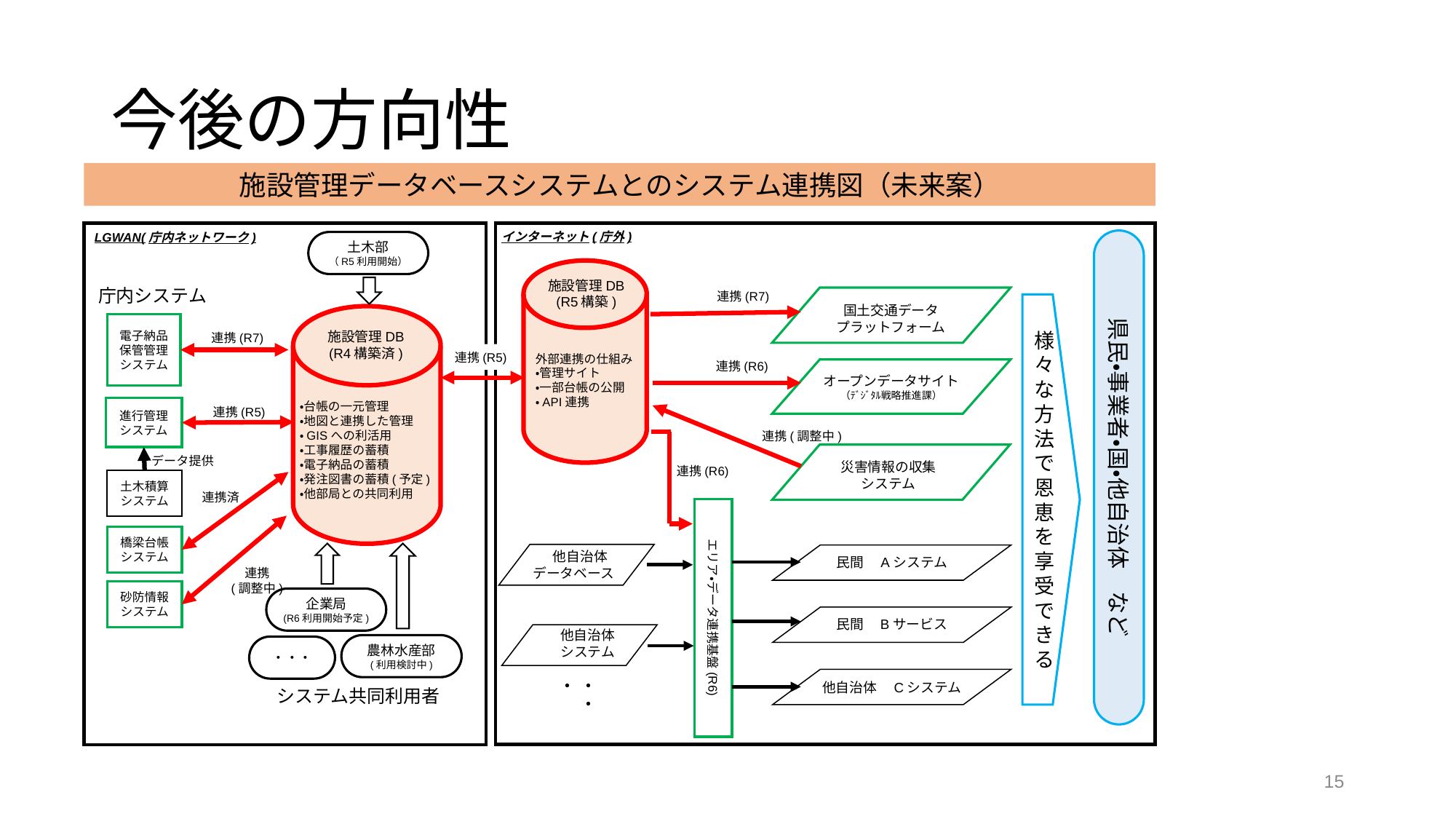

# 今後の方向性
施設管理データベースシステムとのシステム連携図（未来案）
インターネット(庁外)

LGWAN(庁内ネットワーク)
県民・事業者・国・他自治体　など
土木部
（R5利用開始）

施設管理DB
(R5構築)

庁内システム
連携(R7)

様々な方法で恩恵を享受できる
国土交通データ
プラットフォーム

電子納品
保管管理
システム
施設管理DB
(R4構築済)
連携(R7)
連携(R5)
外部連携の仕組み
・管理サイト
・一部台帳の公開
・API連携
連携(R6)

オープンデータサイト
（ﾃﾞｼﾞﾀﾙ戦略推進課）
・台帳の一元管理
・地図と連携した管理
・GISへの利活用
・工事履歴の蓄積
・電子納品の蓄積
・発注図書の蓄積(予定)
・他部局との共同利用
進行管理
システム
連携(R5)
連携(調整中)

データ提供
災害情報の収集
システム
連携(R6)
土木積算
システム
連携済
エリア・データ連携基盤(R6)
橋梁台帳
システム
　他自治体
データベース

民間　Aシステム
連携
(調整中)
砂防情報
システム
企業局
(R6利用開始予定)

民間　Bサービス
他自治体
システム

農林水産部
(利用検討中)
・・・
・・・

他自治体　Cシステム
システム共同利用者
15